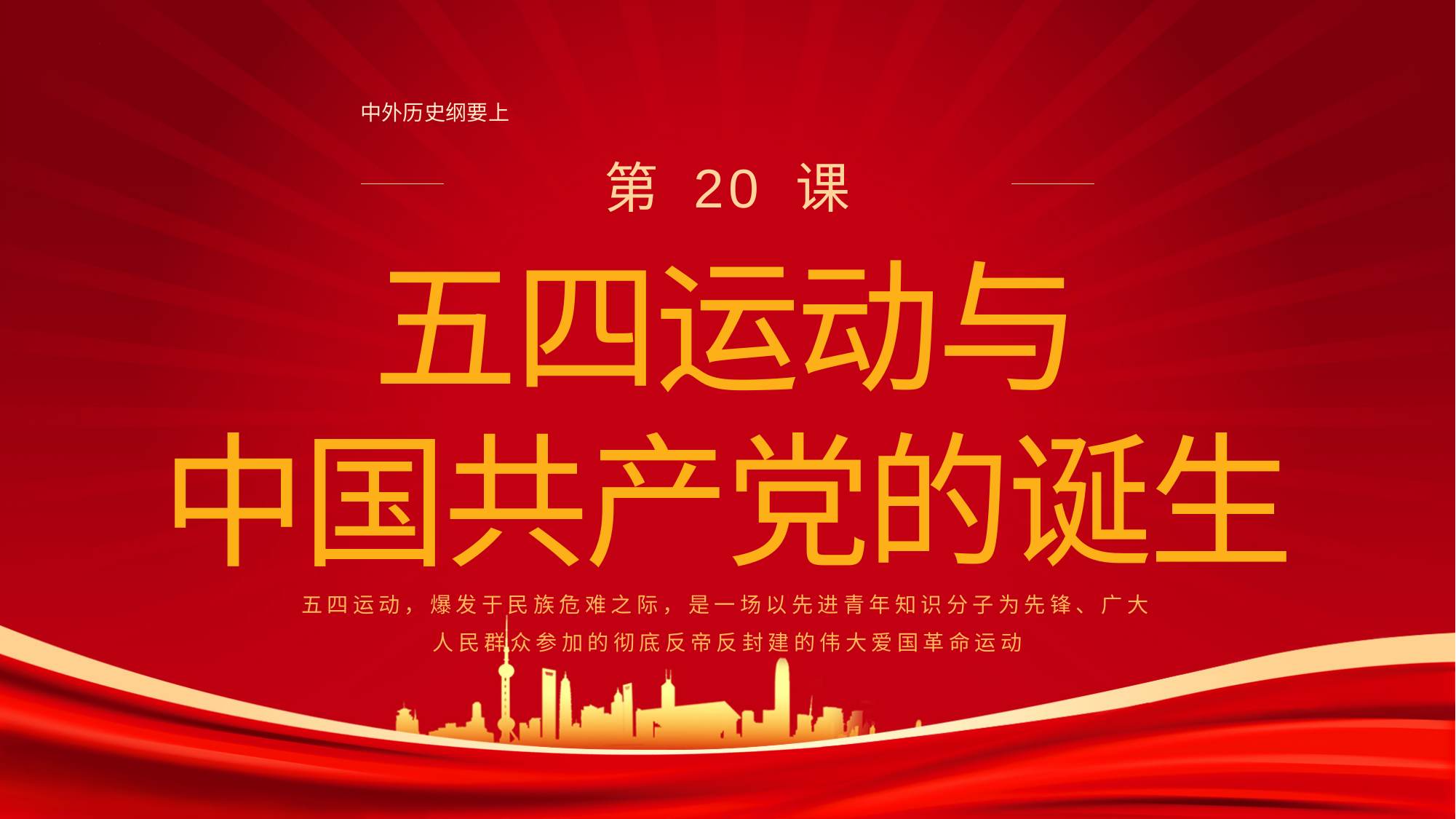

中外历史纲要上
第 20 课
五四运动与
中国共产党的诞生
五四运动，爆发于民族危难之际，是一场以先进青年知识分子为先锋、广大人民群众参加的彻底反帝反封建的伟大爱国革命运动